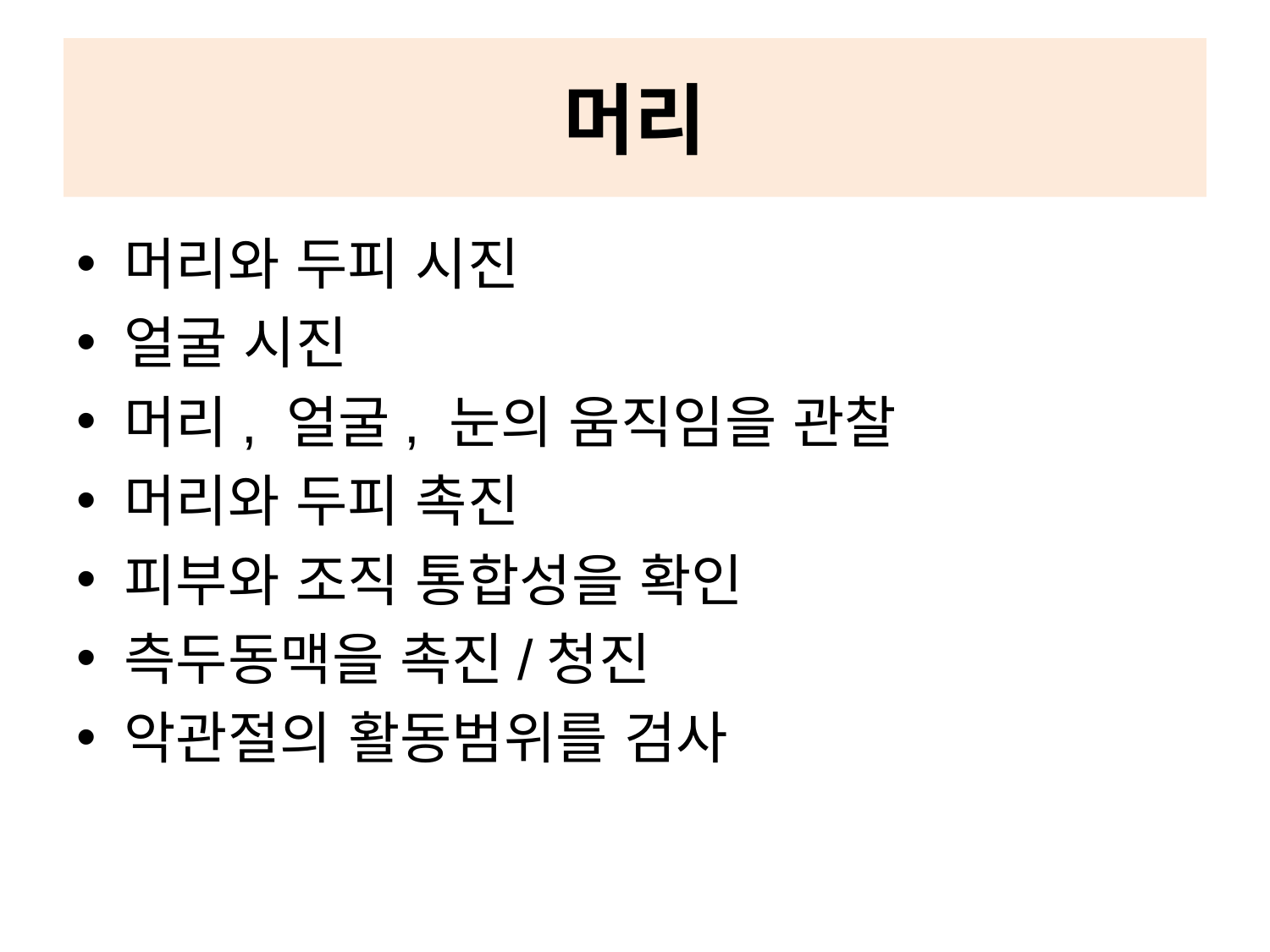

# 머리
머리와 두피 시진
얼굴 시진
머리, 얼굴, 눈의 움직임을 관찰
머리와 두피 촉진
피부와 조직 통합성을 확인
측두동맥을 촉진/청진
악관절의 활동범위를 검사